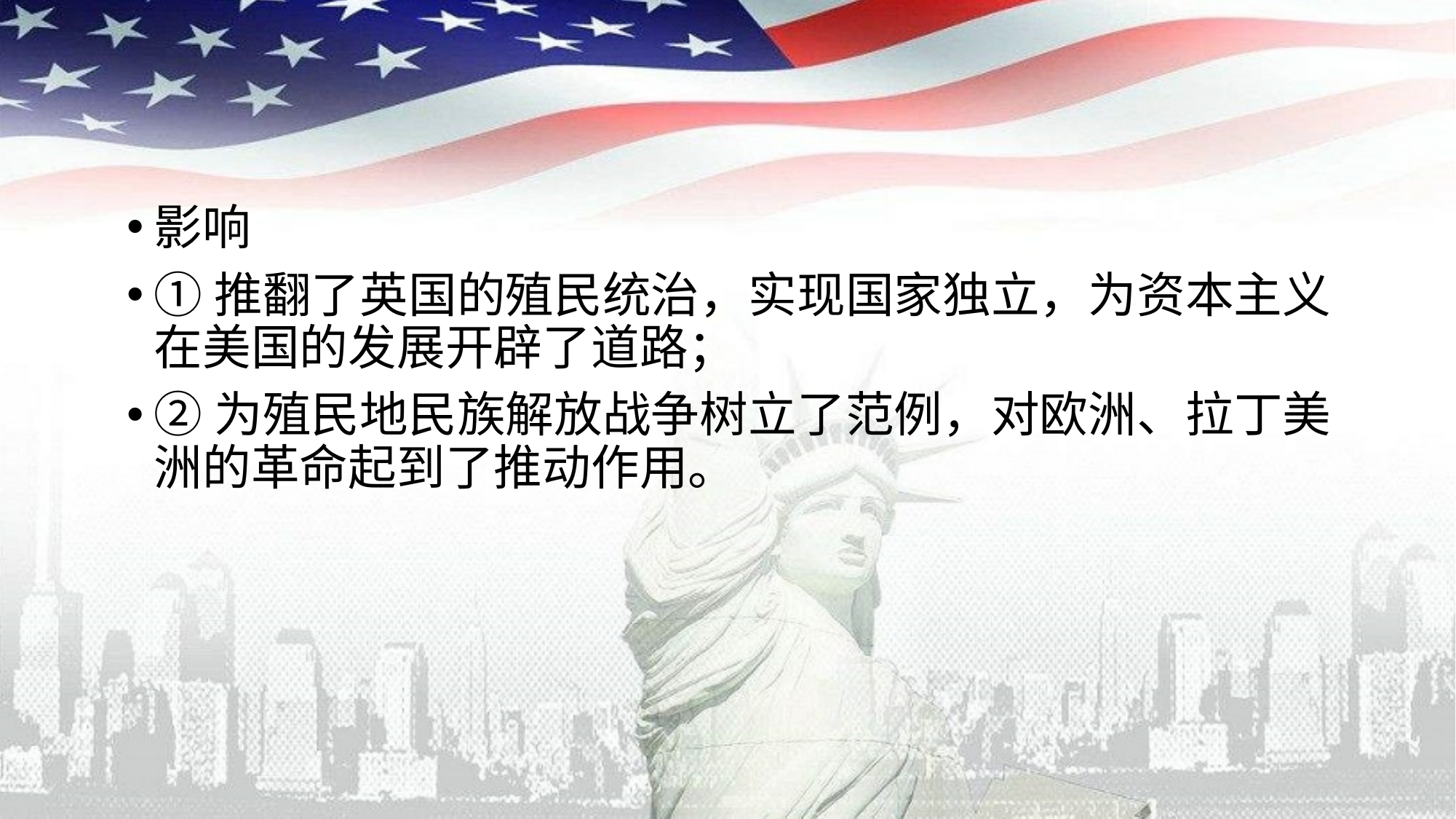

影响
①推翻了英国的殖民统治，实现国家独立，为资本主义在美国的发展开辟了道路；
②为殖民地民族解放战争树立了范例，对欧洲、拉丁美洲的革命起到了推动作用。